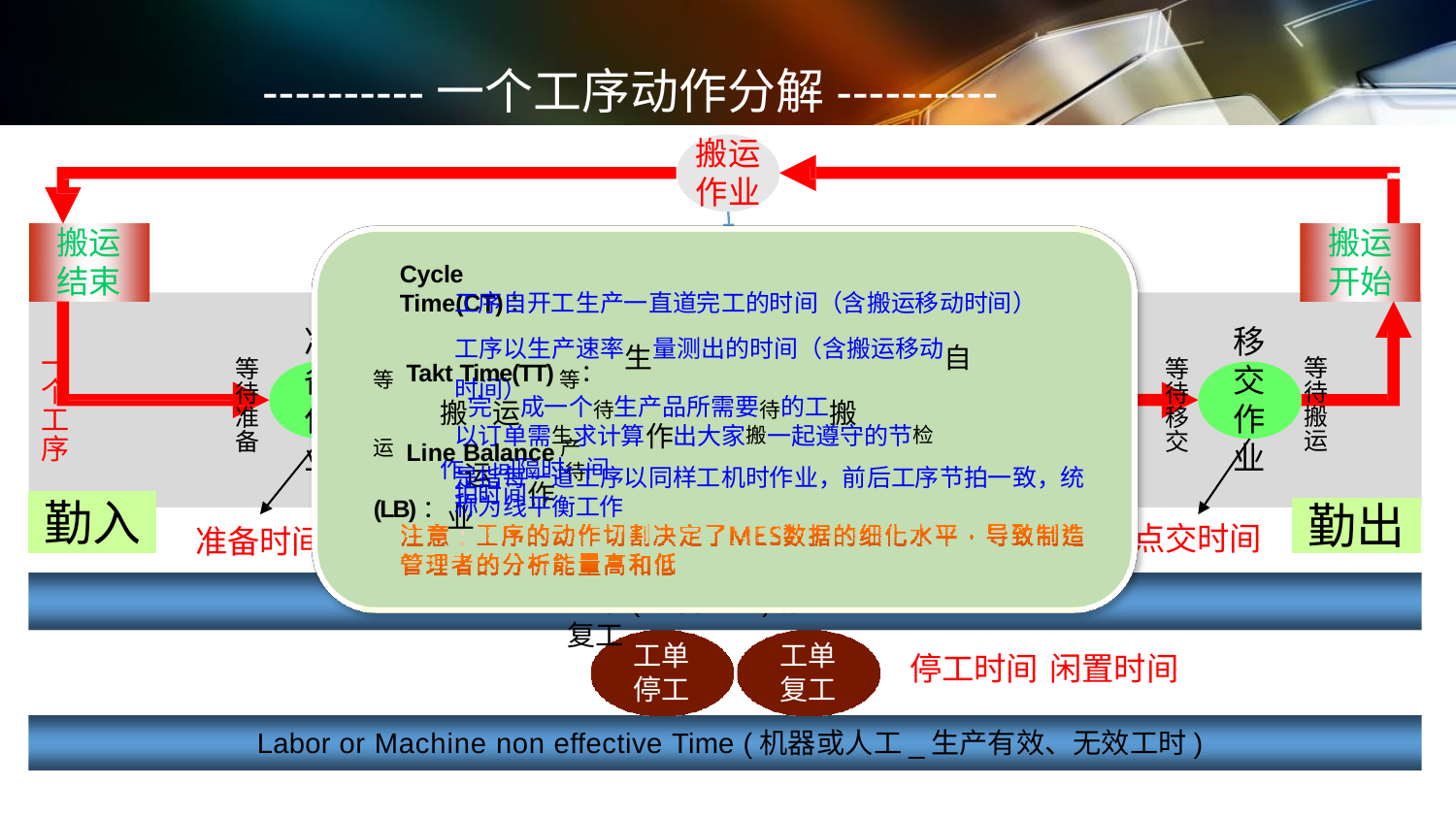

# ----------一个工序动作分解----------
搬运
作业

搬运 结束
搬运 开始

搬运时间
Cycle Time(CT)：
工序自开工生产一直道完工的时间（含搬运移动时间）

工序以生产速率生量测出的时间（含搬运移动自时间）
准 备 作 业
移 交 作 业
一 个 工 序
等Takt Time(TT)等：
等 待 搬 运
等 待 搬 运
等	等
等 待 移 交
等 待 准 备
产	检

搬完运成一个待生产品所需要待的工搬作运间隔时待间

搬运
待

以订单需生求计算作出大家搬一起遵守的节检拍时间作
搬
运Line Balance产(LB)：业

运	验
业

是指每一道工序以同样工机时作业，前后工序节拍一致，统
称为线平衡工作
勤入

勤出

点交时间
准备时间
搬运时间   生产时间   搬运时间  自检时间	搬运时间

工单(设备/人)停工、复工
工单 复工
工单 停工
停工时间 闲置时间

Labor or Machine non effective Time (机器或人工_生产有效、无效工时)